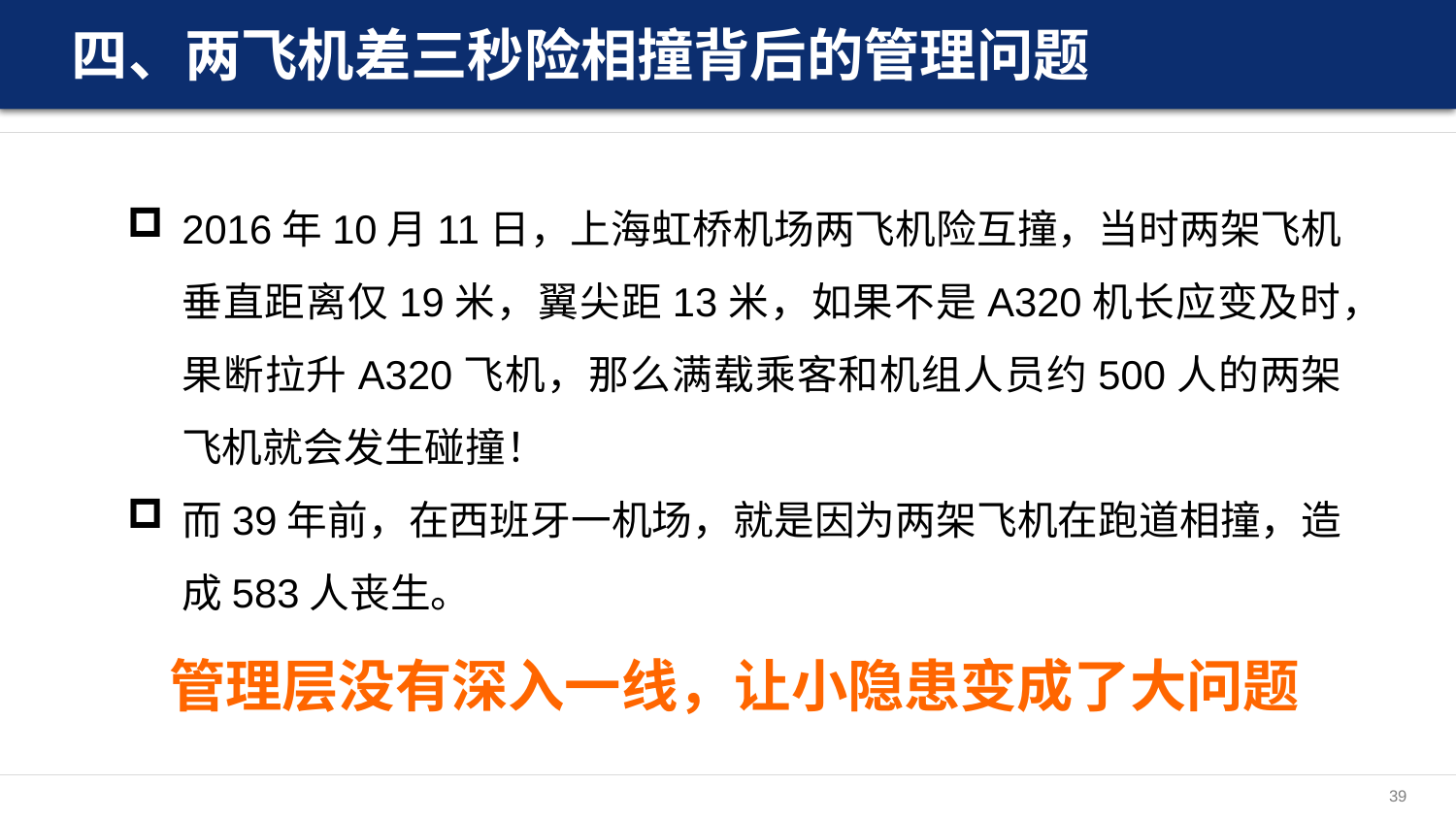

四、两飞机差三秒险相撞背后的管理问题
2016年10月11日，上海虹桥机场两飞机险互撞，当时两架飞机垂直距离仅19米，翼尖距13米，如果不是A320机长应变及时，果断拉升A320飞机，那么满载乘客和机组人员约500人的两架飞机就会发生碰撞！
而39年前，在西班牙一机场，就是因为两架飞机在跑道相撞，造成583人丧生。
管理层没有深入一线，让小隐患变成了大问题
39